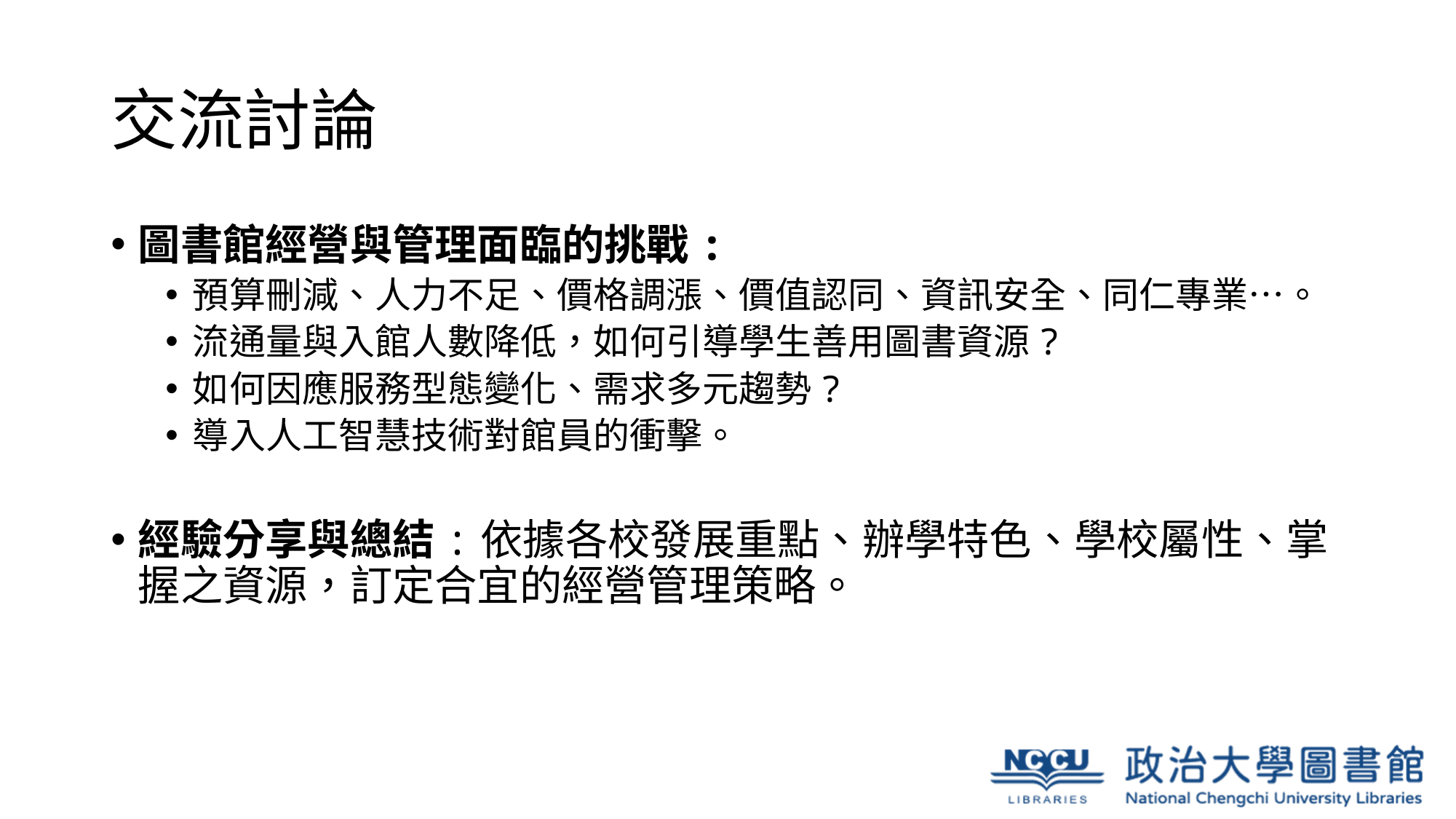

# 交流討論
圖書館經營與管理面臨的挑戰:
預算刪減、人力不足、價格調漲、價值認同、資訊安全、同仁專業…。
流通量與入館人數降低，如何引導學生善用圖書資源?
如何因應服務型態變化、需求多元趨勢?
導入人工智慧技術對館員的衝擊。

經驗分享與總結:依據各校發展重點、辦學特色、學校屬性、掌握之資源，訂定合宜的經營管理策略。